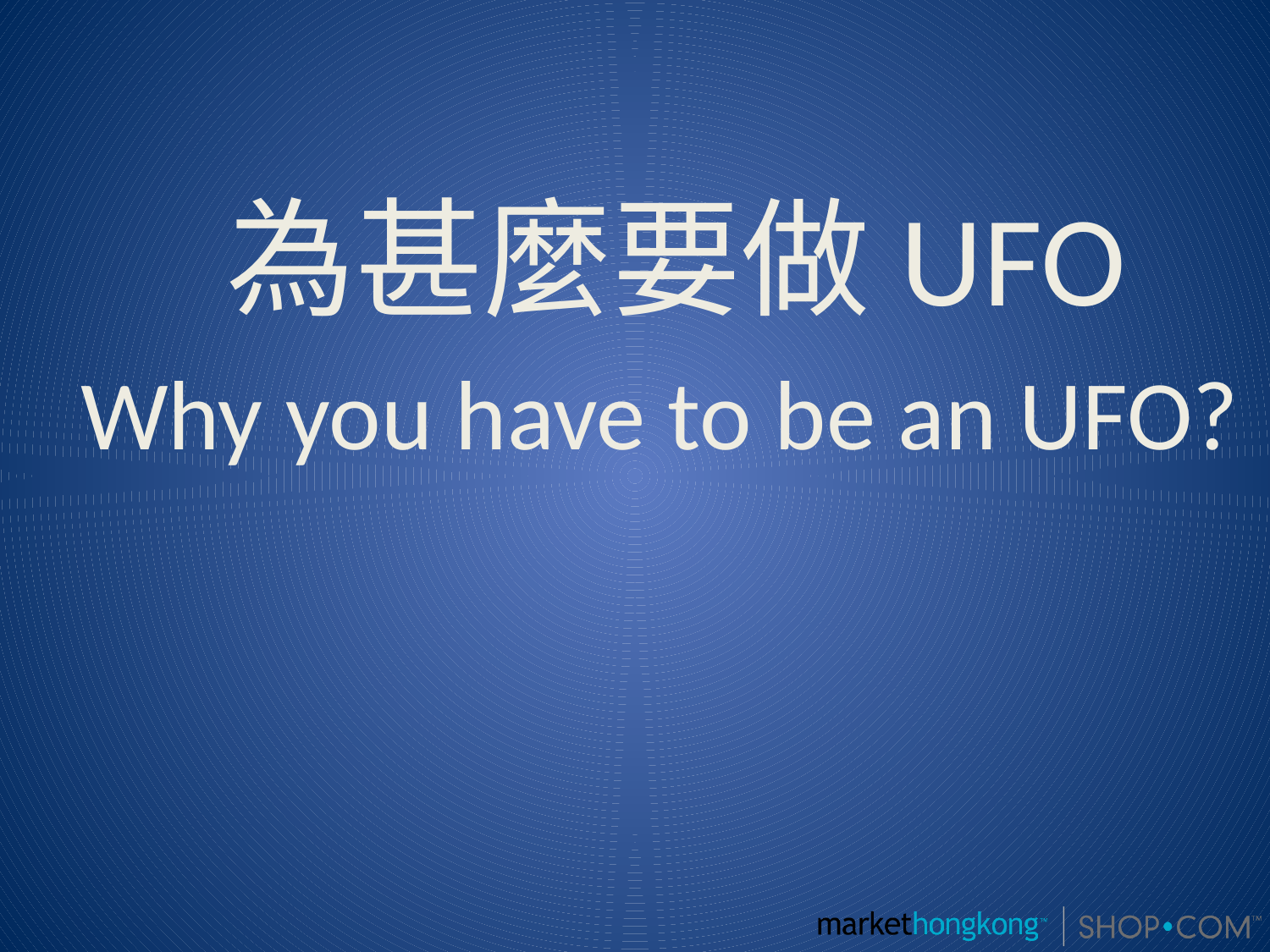

為甚麼要做UFO
Why you have to be an UFO?